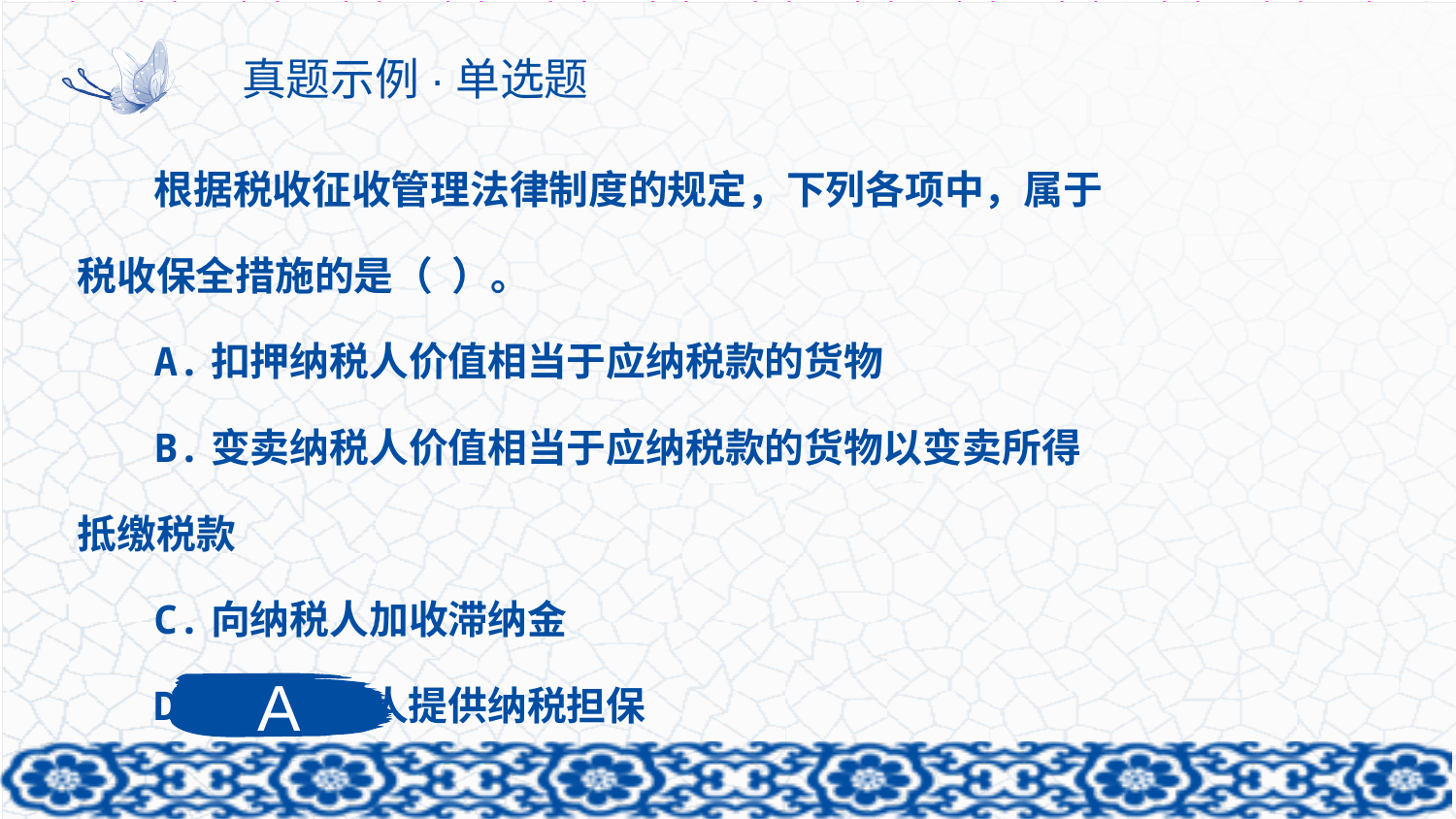

# 真题示例·单选题
根据税收征收管理法律制度的规定，下列各项中，属于税收保全措施的是（  ）。
A.扣押纳税人价值相当于应纳税款的货物
B.变卖纳税人价值相当于应纳税款的货物以变卖所得抵缴税款
C.向纳税人加收滞纳金
D.责令纳税人提供纳税担保

A